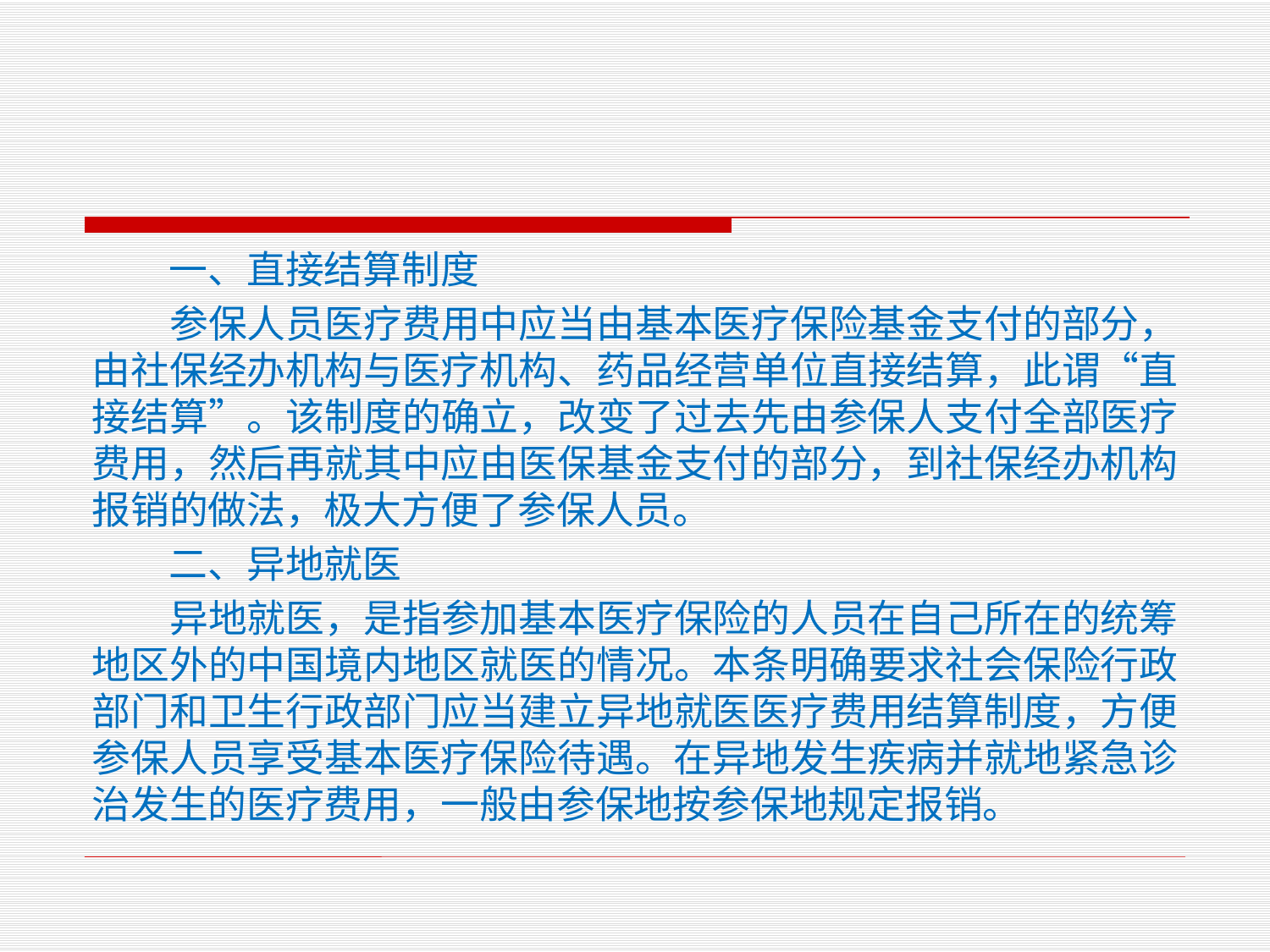

一、直接结算制度
　　参保人员医疗费用中应当由基本医疗保险基金支付的部分，由社保经办机构与医疗机构、药品经营单位直接结算，此谓“直接结算”。该制度的确立，改变了过去先由参保人支付全部医疗费用，然后再就其中应由医保基金支付的部分，到社保经办机构报销的做法，极大方便了参保人员。
　　二、异地就医
　　异地就医，是指参加基本医疗保险的人员在自己所在的统筹地区外的中国境内地区就医的情况。本条明确要求社会保险行政部门和卫生行政部门应当建立异地就医医疗费用结算制度，方便参保人员享受基本医疗保险待遇。在异地发生疾病并就地紧急诊治发生的医疗费用，一般由参保地按参保地规定报销。